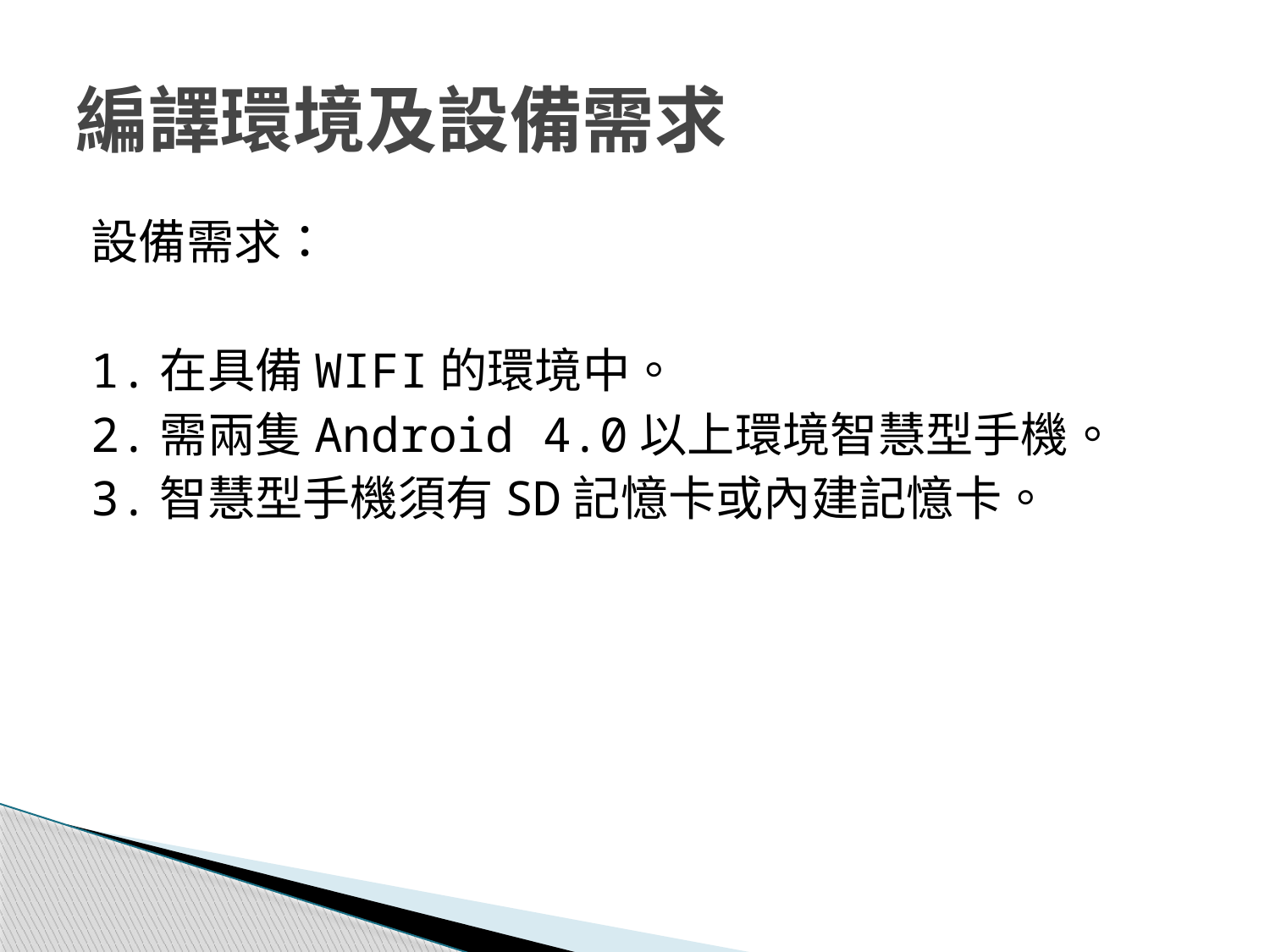

# 編譯環境及設備需求
設備需求：

1.在具備WIFI的環境中。
2.需兩隻Android 4.0以上環境智慧型手機。
3.智慧型手機須有SD記憶卡或內建記憶卡。